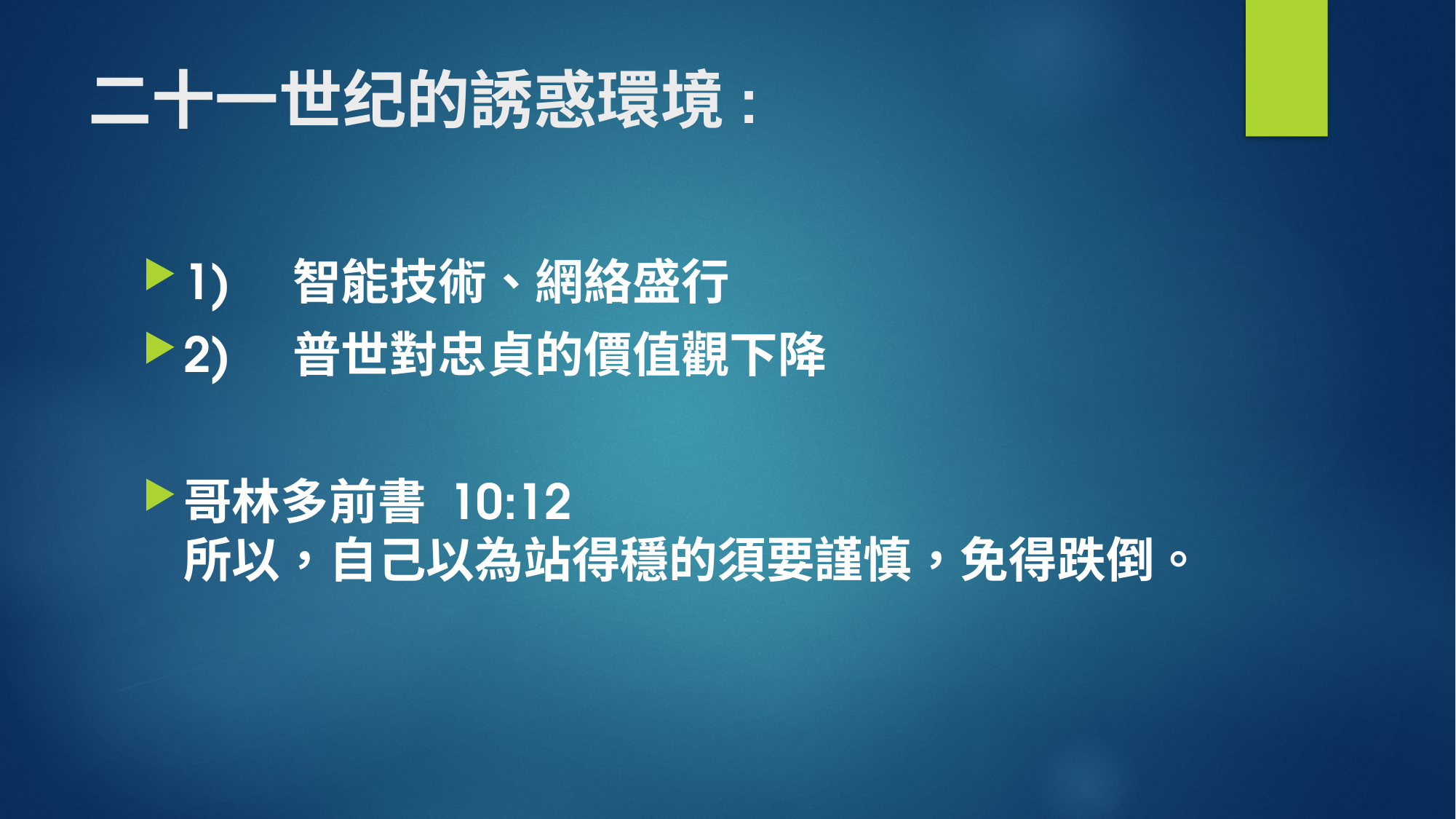

# 二十一世纪的誘惑環境:
1)	智能技術、網絡盛行
2)	普世對忠貞的價值觀下降

哥林多前書 10:12
所以，自己以為站得穩的須要謹慎，免得跌倒。